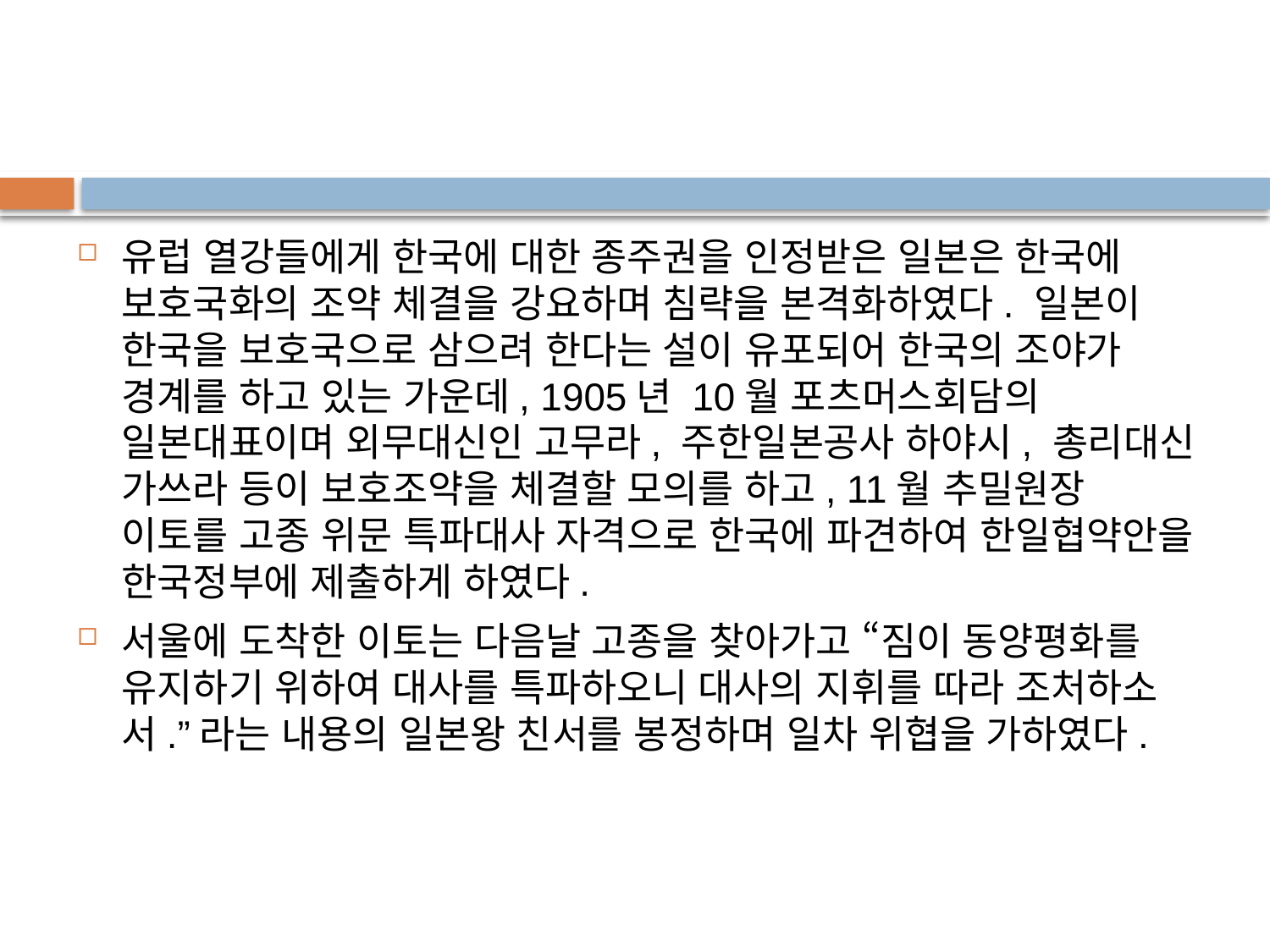

유럽 열강들에게 한국에 대한 종주권을 인정받은 일본은 한국에 보호국화의 조약 체결을 강요하며 침략을 본격화하였다. 일본이 한국을 보호국으로 삼으려 한다는 설이 유포되어 한국의 조야가 경계를 하고 있는 가운데, 1905년 10월 포츠머스회담의 일본대표이며 외무대신인 고무라, 주한일본공사 하야시, 총리대신 가쓰라 등이 보호조약을 체결할 모의를 하고, 11월 추밀원장 이토를 고종 위문 특파대사 자격으로 한국에 파견하여 한일협약안을 한국정부에 제출하게 하였다.
서울에 도착한 이토는 다음날 고종을 찾아가고 “짐이 동양평화를 유지하기 위하여 대사를 특파하오니 대사의 지휘를 따라 조처하소서.”라는 내용의 일본왕 친서를 봉정하며 일차 위협을 가하였다.